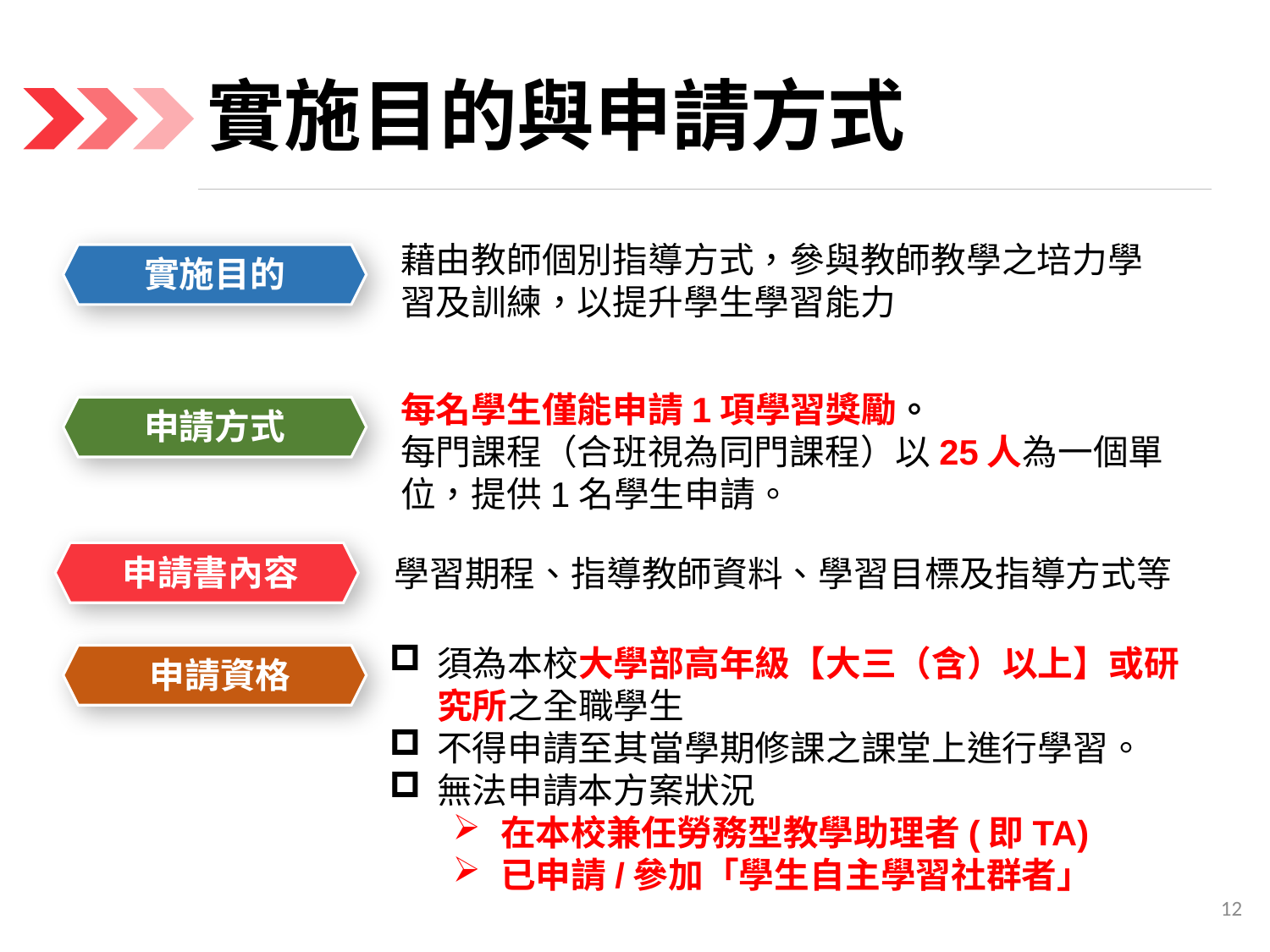

# 實施目的與申請方式
藉由教師個別指導方式，參與教師教學之培力學習及訓練，以提升學生學習能力

實施目的
每名學生僅能申請1項學習獎勵。
每門課程（合班視為同門課程）以25人為一個單位，提供1名學生申請。

申請方式

申請書內容
學習期程、指導教師資料、學習目標及指導方式等
須為本校大學部高年級【大三（含）以上】或研究所之全職學生
不得申請至其當學期修課之課堂上進行學習。
無法申請本方案狀況
在本校兼任勞務型教學助理者(即TA)
已申請/參加「學生自主學習社群者」

申請資格
12